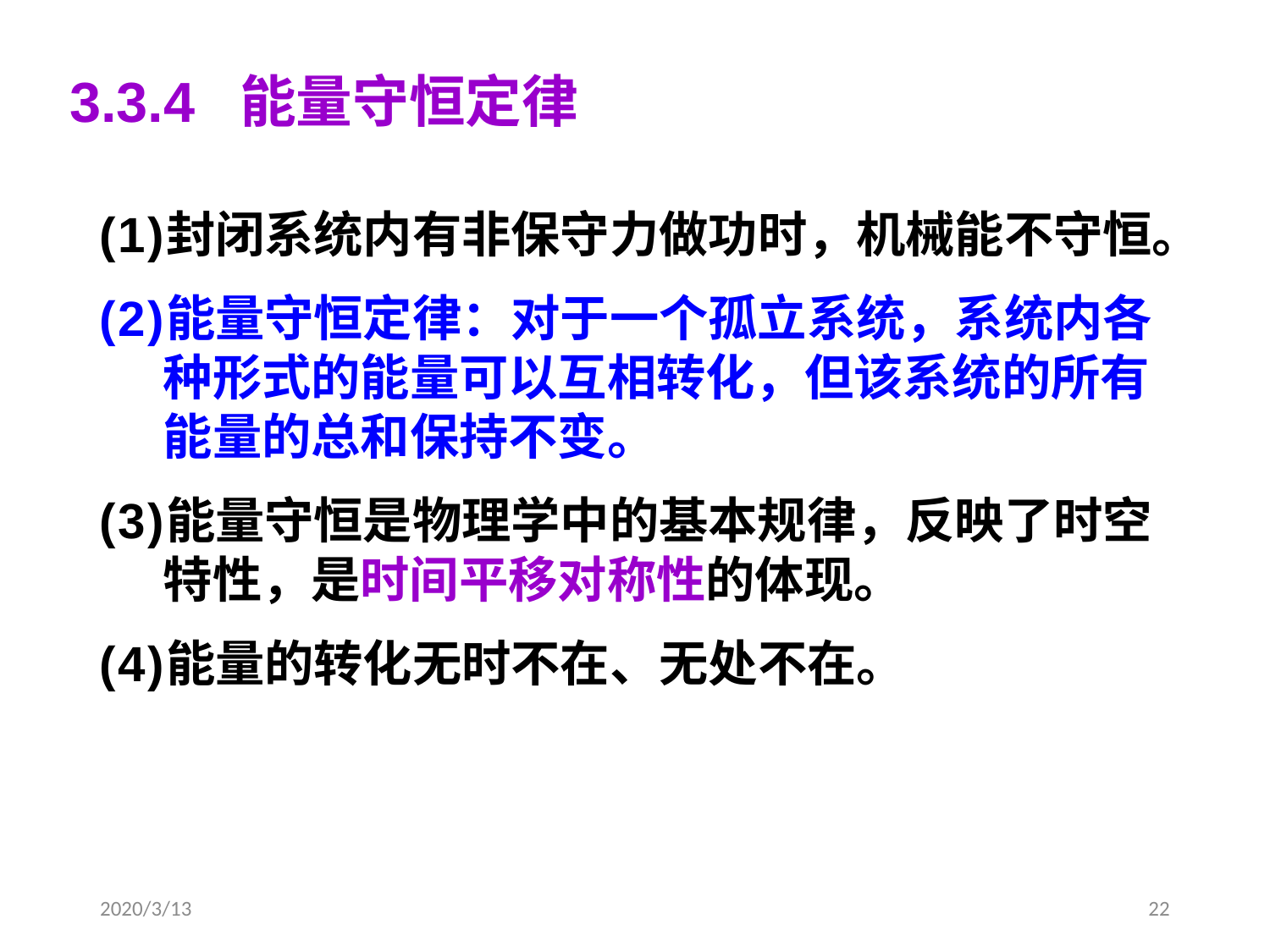

3.3.4  能量守恒定律
封闭系统内有非保守力做功时，机械能不守恒。
能量守恒定律：对于一个孤立系统，系统内各种形式的能量可以互相转化，但该系统的所有能量的总和保持不变。
能量守恒是物理学中的基本规律，反映了时空特性，是时间平移对称性的体现。
能量的转化无时不在、无处不在。
2020/3/13
22